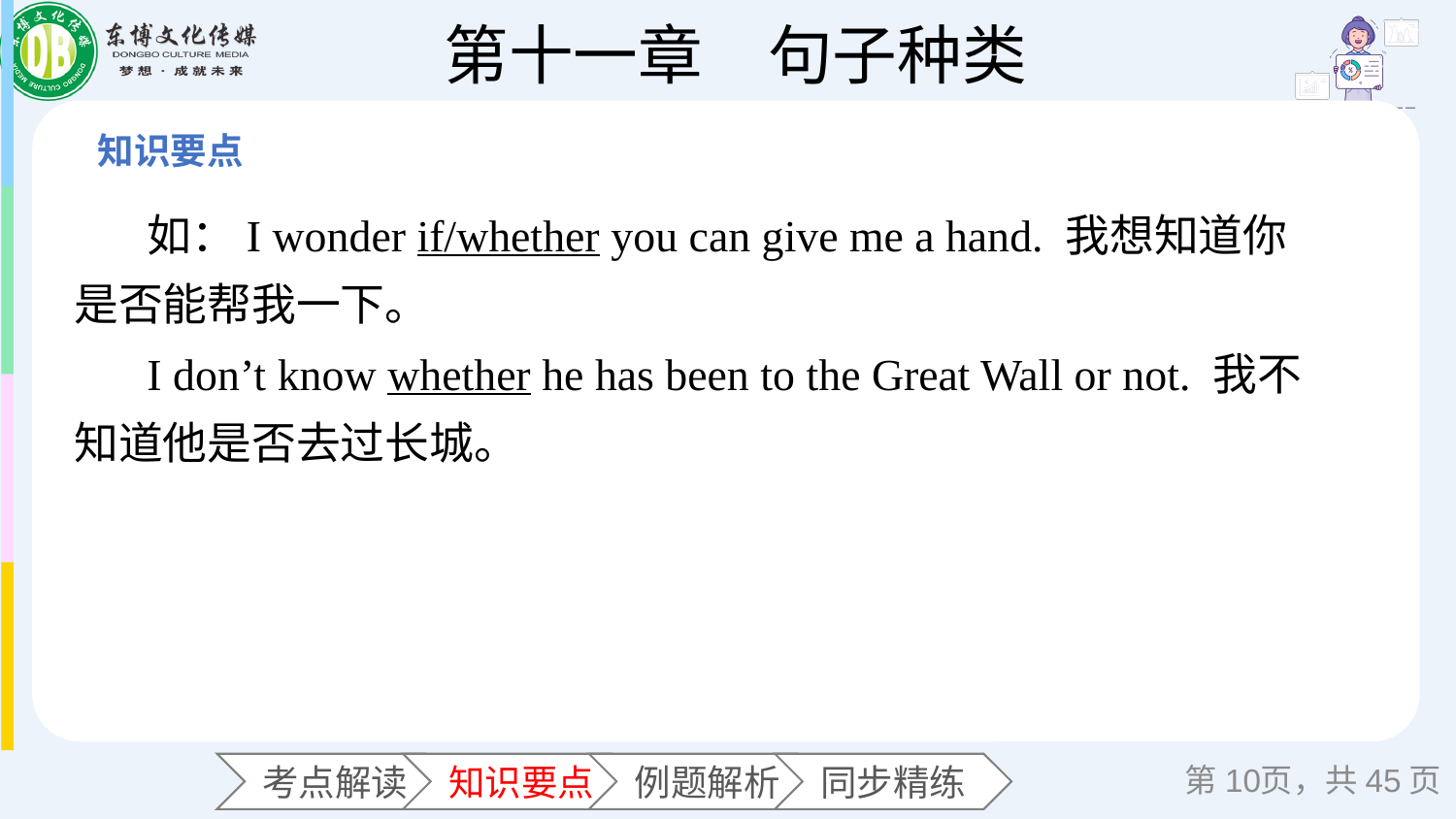

如：I wonder if/whether you can give me a hand. 我想知道你是否能帮我一下。
I don’t know whether he has been to the Great Wall or not. 我不知道他是否去过长城。
第10页，共45页